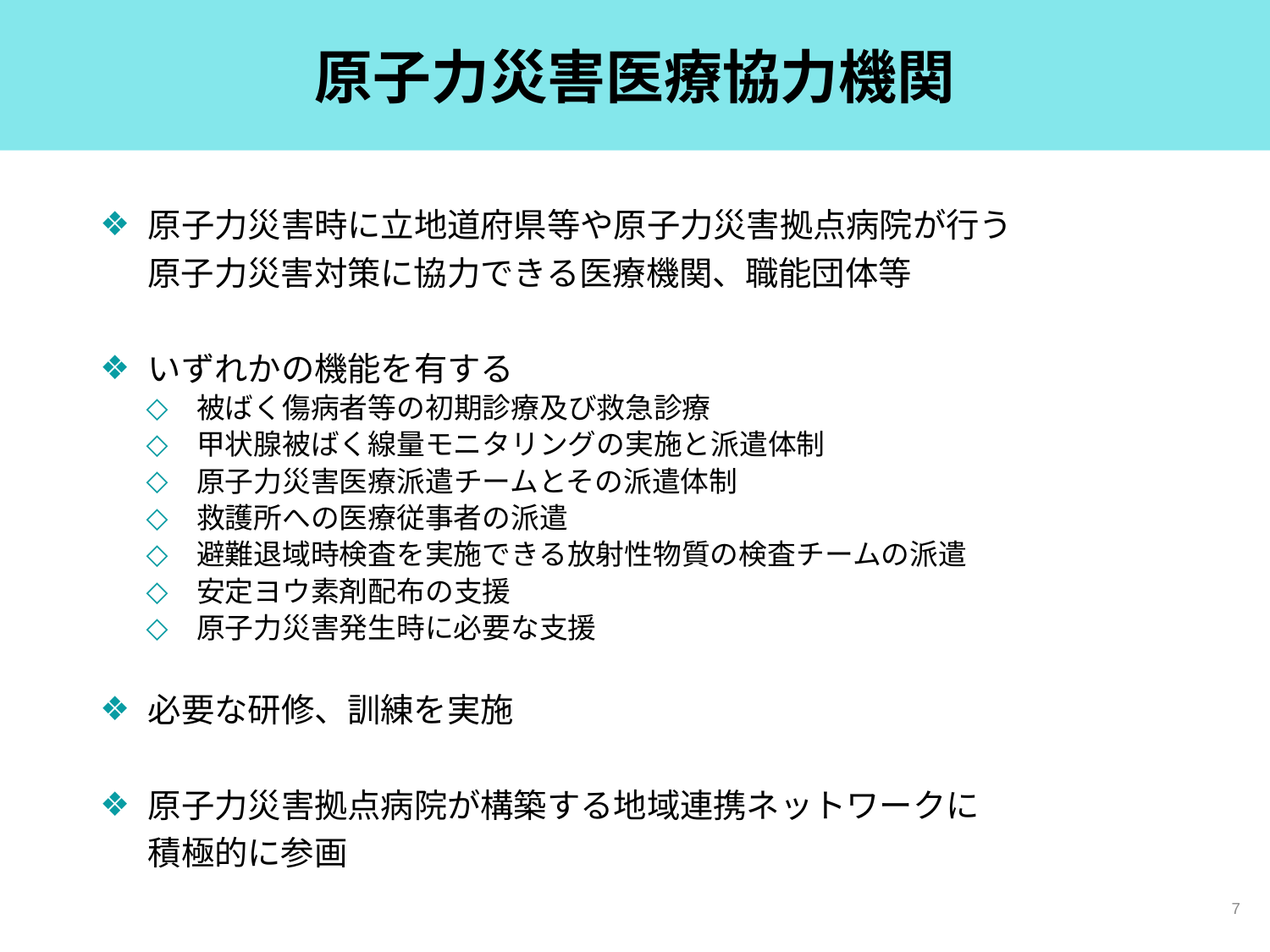

# 原子力災害医療協力機関
原子力災害時に立地道府県等や原子力災害拠点病院が行う
　  原子力災害対策に協力できる医療機関、職能団体等

いずれかの機能を有する
被ばく傷病者等の初期診療及び救急診療
甲状腺被ばく線量モニタリングの実施と派遣体制
原子力災害医療派遣チームとその派遣体制
救護所への医療従事者の派遣
避難退域時検査を実施できる放射性物質の検査チームの派遣
安定ヨウ素剤配布の支援
原子力災害発生時に必要な支援

必要な研修、訓練を実施

原子力災害拠点病院が構築する地域連携ネットワークに
　  積極的に参画
7